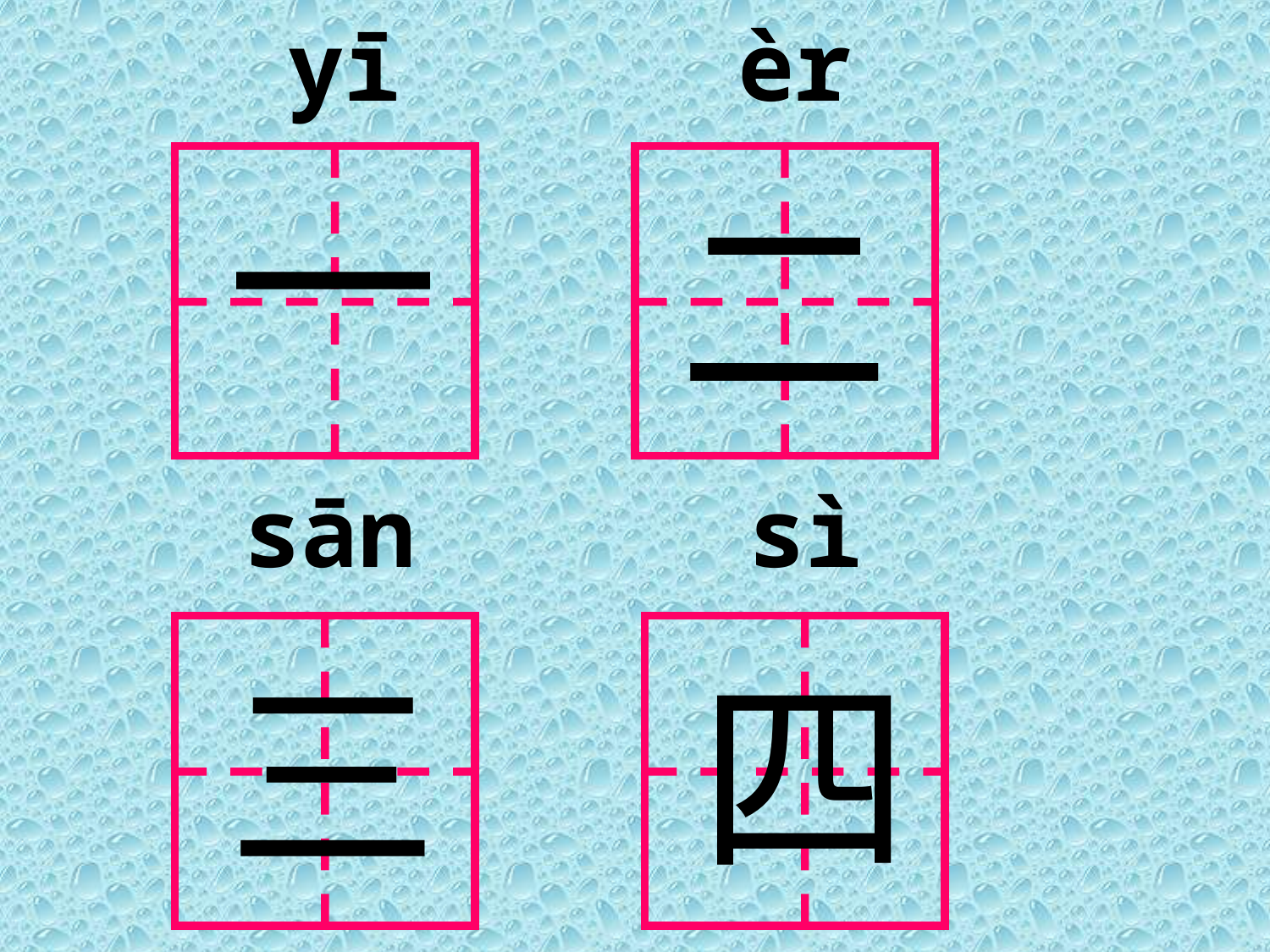

yī
èr

一

二
sān
sì

三
四